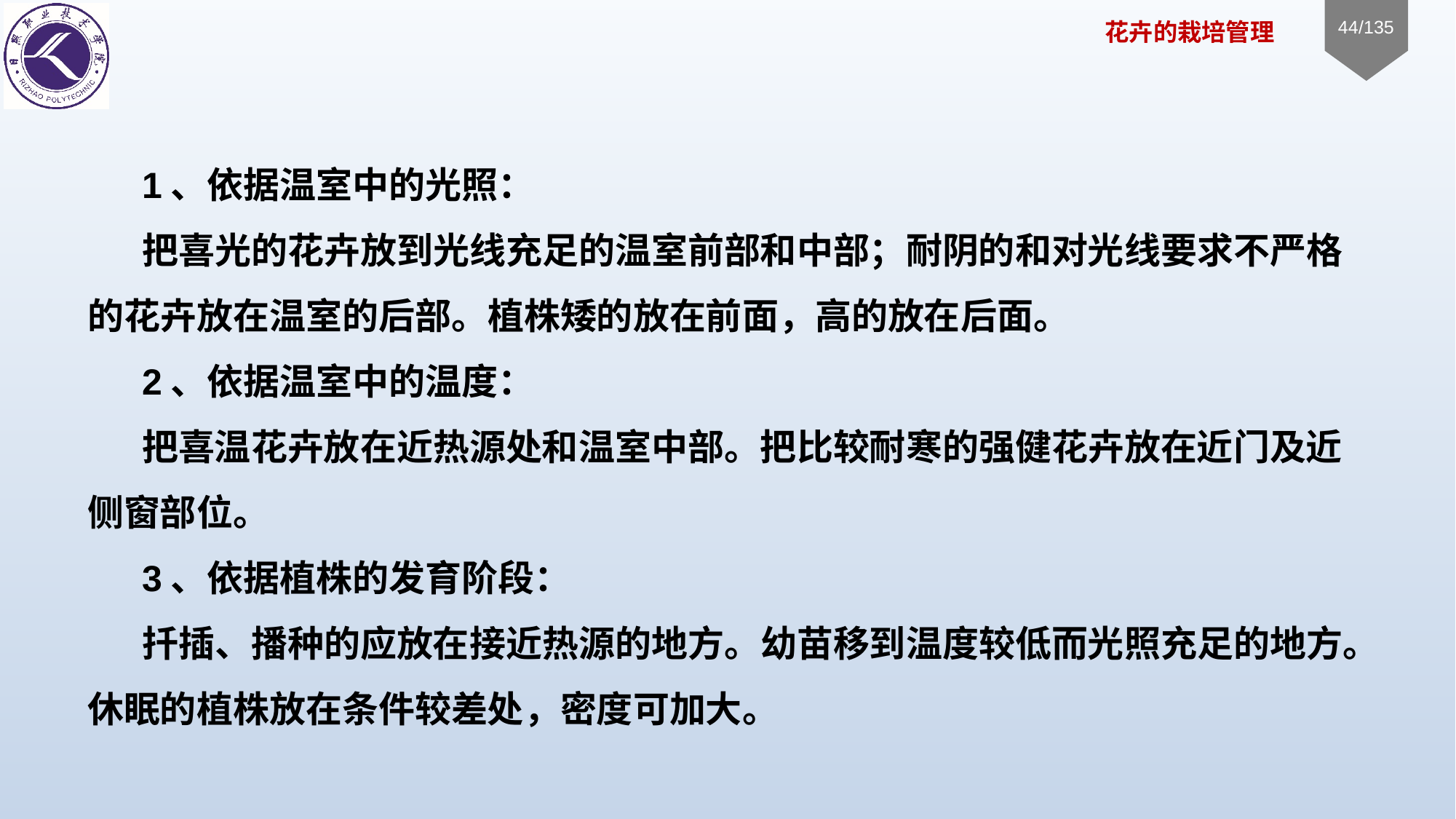

1、依据温室中的光照：
把喜光的花卉放到光线充足的温室前部和中部；耐阴的和对光线要求不严格的花卉放在温室的后部。植株矮的放在前面，高的放在后面。
2、依据温室中的温度：
把喜温花卉放在近热源处和温室中部。把比较耐寒的强健花卉放在近门及近侧窗部位。
3、依据植株的发育阶段：
扦插、播种的应放在接近热源的地方。幼苗移到温度较低而光照充足的地方。休眠的植株放在条件较差处，密度可加大。